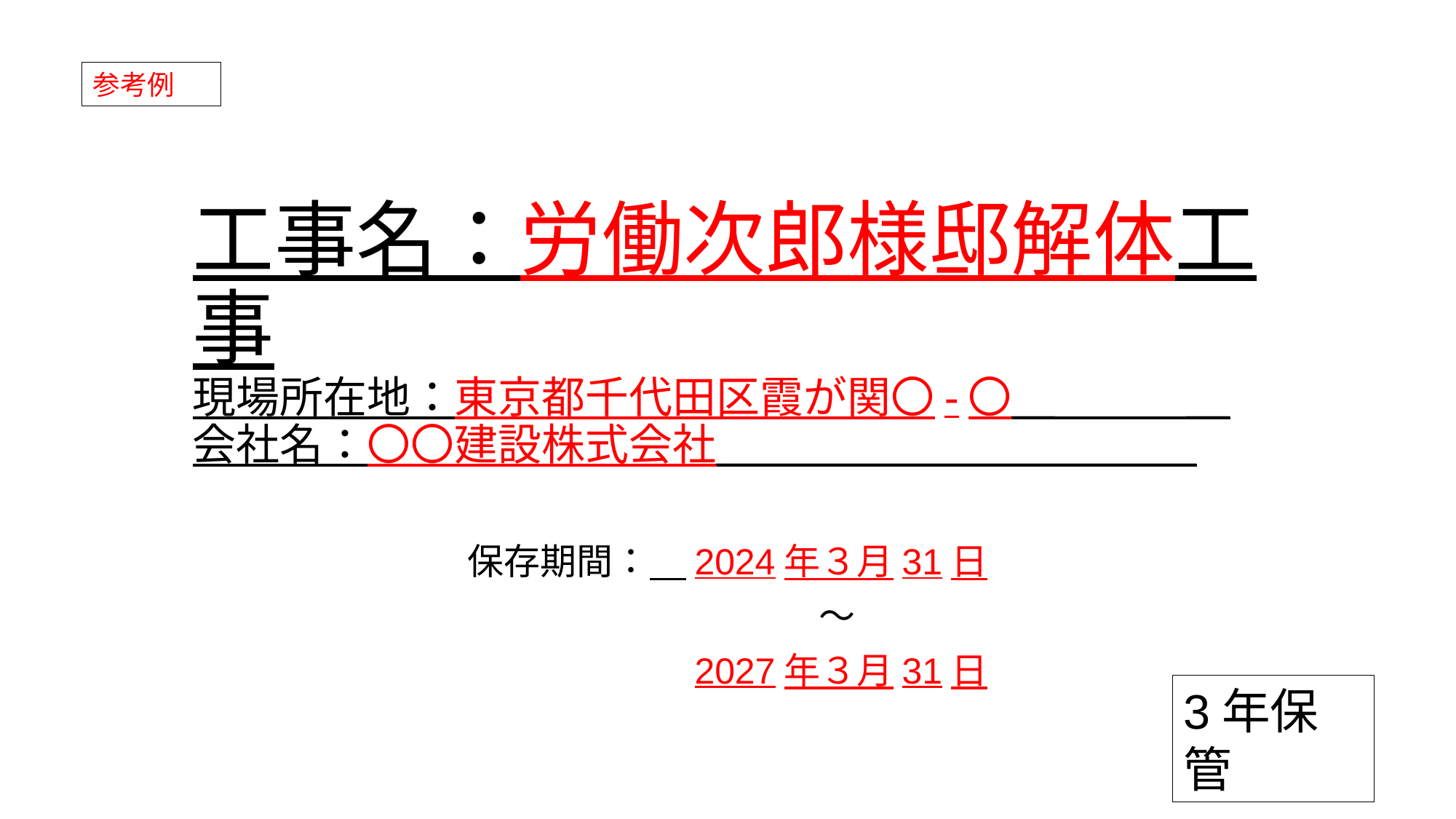

参考例
# 工事名：労働次郎様邸解体工事 現場所在地：東京都千代田区霞が関〇-〇＿　　　＿ 会社名：〇〇建設株式会社＿＿＿＿＿＿＿＿＿＿＿
保存期間：　2024年３月31日
　　　　　　～
　　　　　　2027年３月31日
3年保管